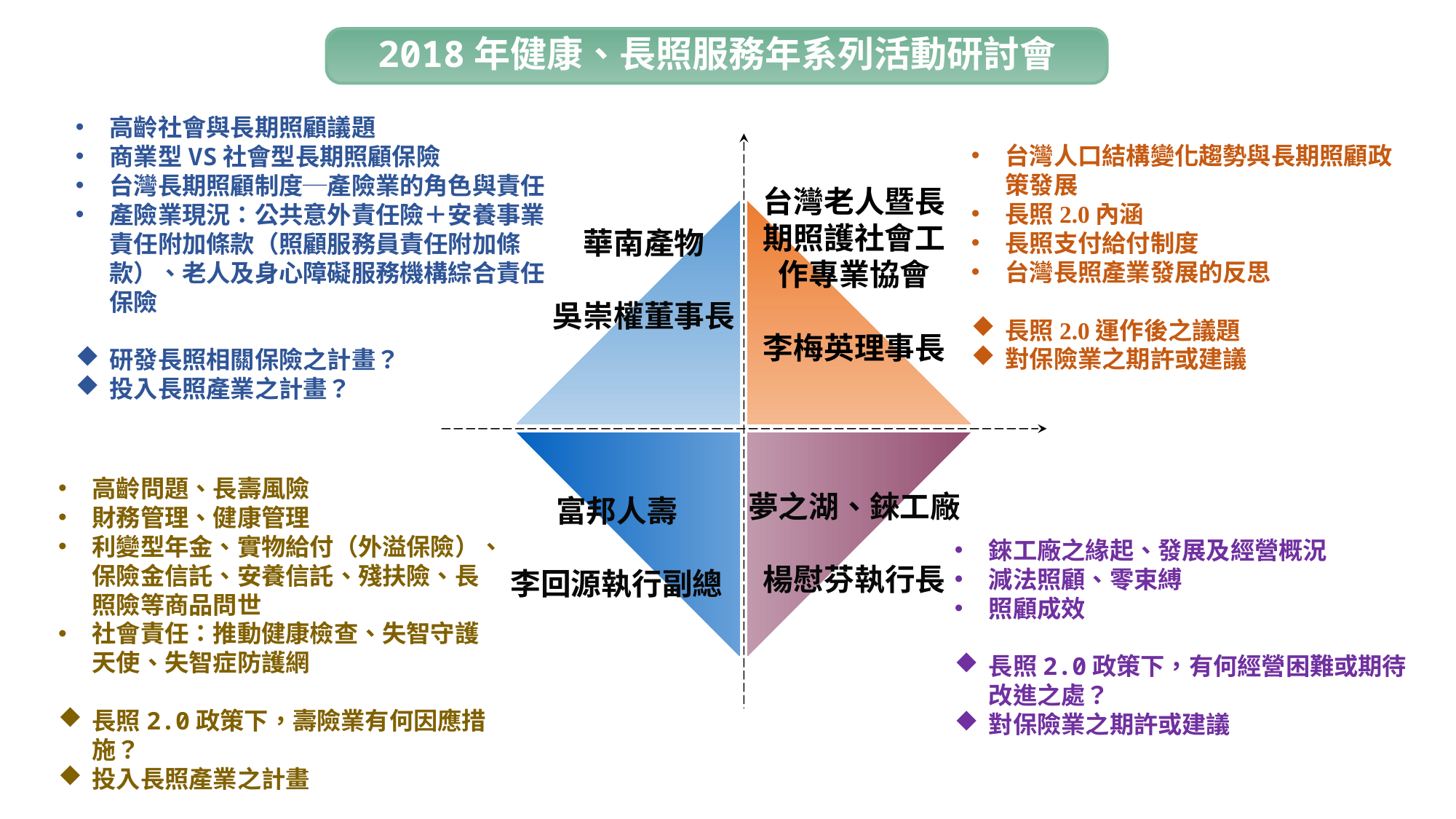

2018年健康、長照服務年系列活動研討會

高齡社會與長期照顧議題
商業型VS社會型長期照顧保險
台灣長期照顧制度─產險業的角色與責任
產險業現況：公共意外責任險＋安養事業責任附加條款（照顧服務員責任附加條款）、老人及身心障礙服務機構綜合責任保險

研發長照相關保險之計畫？
投入長照產業之計畫？

台灣人口結構變化趨勢與長期照顧政策發展
長照2.0內涵
長照支付給付制度
台灣長照產業發展的反思

長照2.0運作後之議題
對保險業之期許或建議

台灣老人暨長期照護社會工作專業協會

李梅英理事長

華南產物

吳崇權董事長

高齡問題、長壽風險
財務管理、健康管理
利變型年金、實物給付（外溢保險）、保險金信託、安養信託、殘扶險、長照險等商品問世
社會責任：推動健康檢查、失智守護天使、失智症防護網

長照2.0政策下，壽險業有何因應措施？
投入長照產業之計畫

夢之湖、錸工廠

楊慰芬執行長
富邦人壽

李回源執行副總
錸工廠之緣起、發展及經營概況
減法照顧、零束縛
照顧成效

長照2.0政策下，有何經營困難或期待改進之處？
對保險業之期許或建議